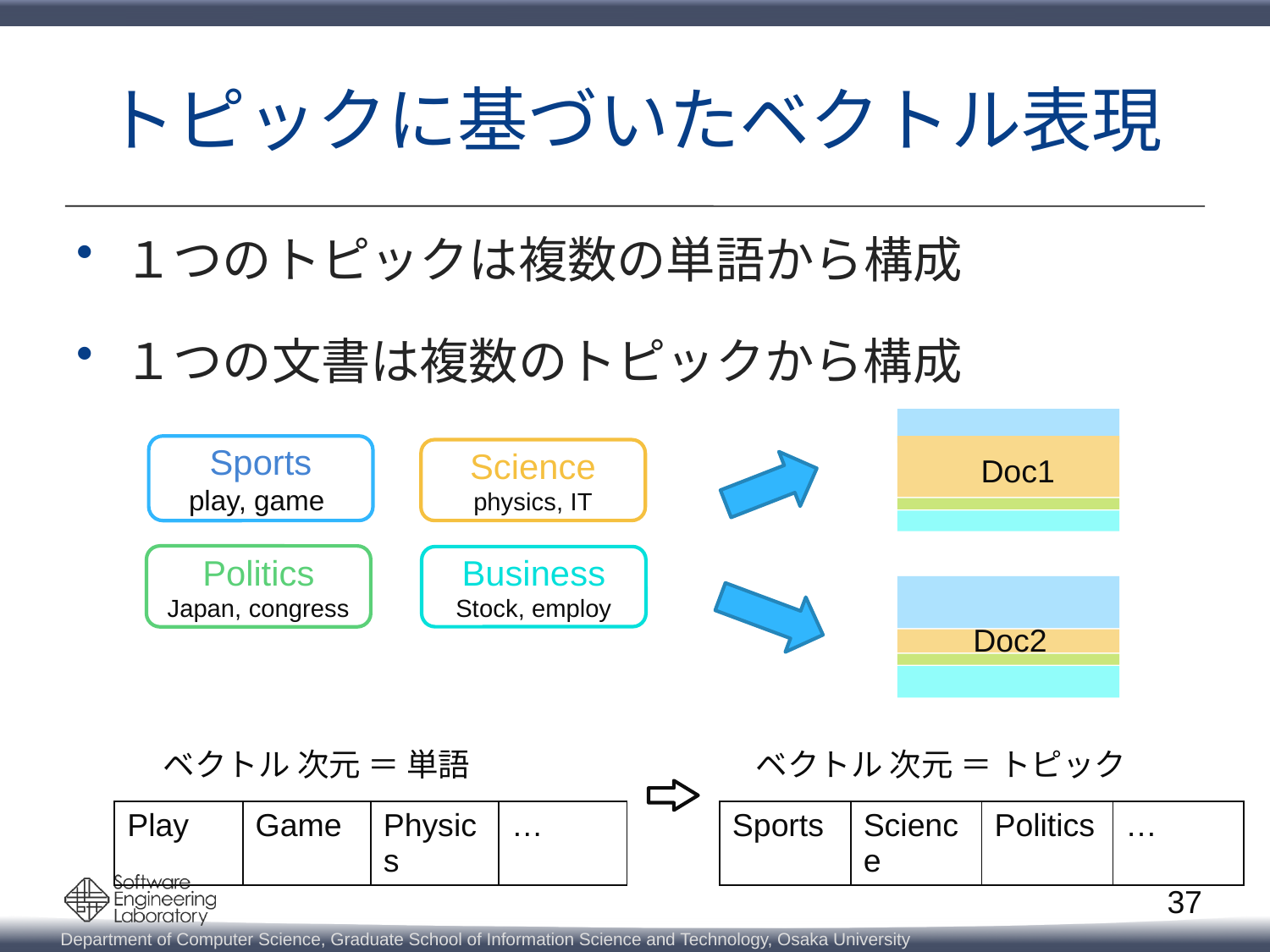

# トピックに基づいたベクトル表現
１つのトピックは複数の単語から構成
１つの文書は複数のトピックから構成

Sports
play, game
Science
physics, IT
Doc1

Politics
Japan, congress
Business
Stock, employ

Doc2
ベクトル 次元 ＝ 単語
ベクトル 次元 ＝ トピック

| Play | Game | Physics | … |
| --- | --- | --- | --- |
| Sports | Science | Politics | … |
| --- | --- | --- | --- |
37